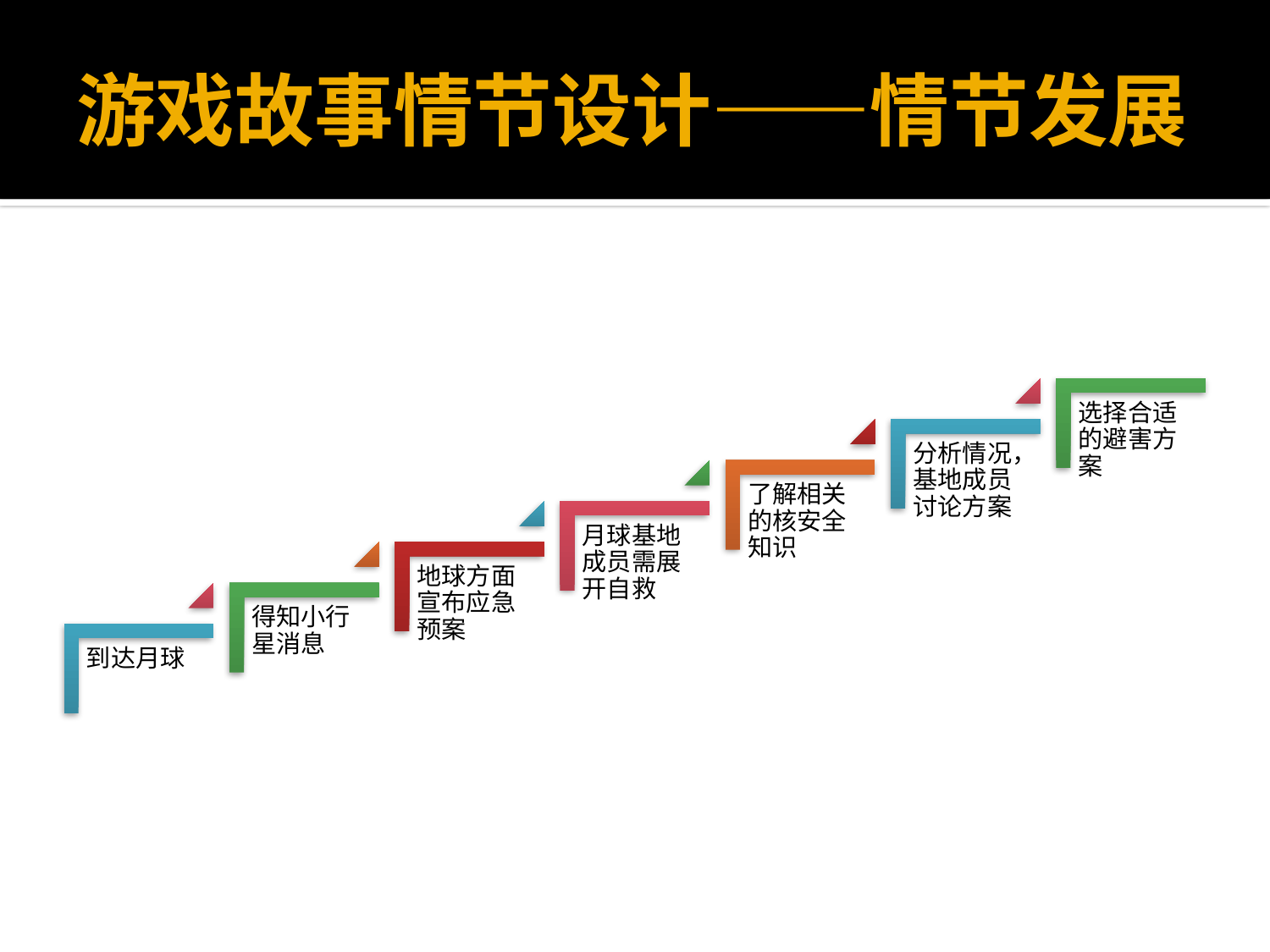

# 游戏故事情节设计——情节发展
到达月球
得知小行星消息
地球方面宣布应急预案
月球基地成员需展开自救
了解相关的核安全知识
分析情况，基地成员讨论方案
选择合适的避害方案